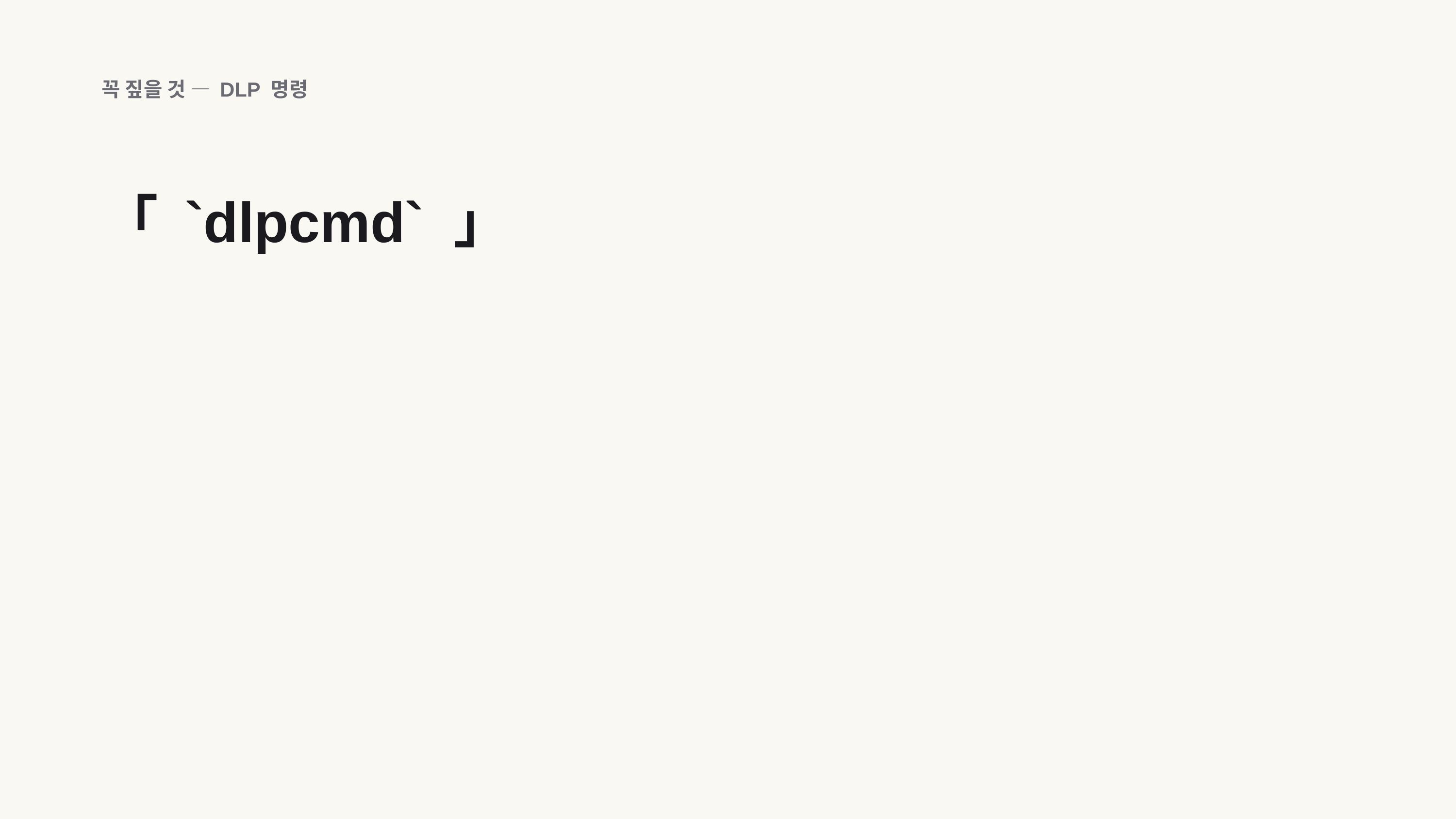

꼭 짚을 것 — DLP 명령
「 `dlpcmd` 」